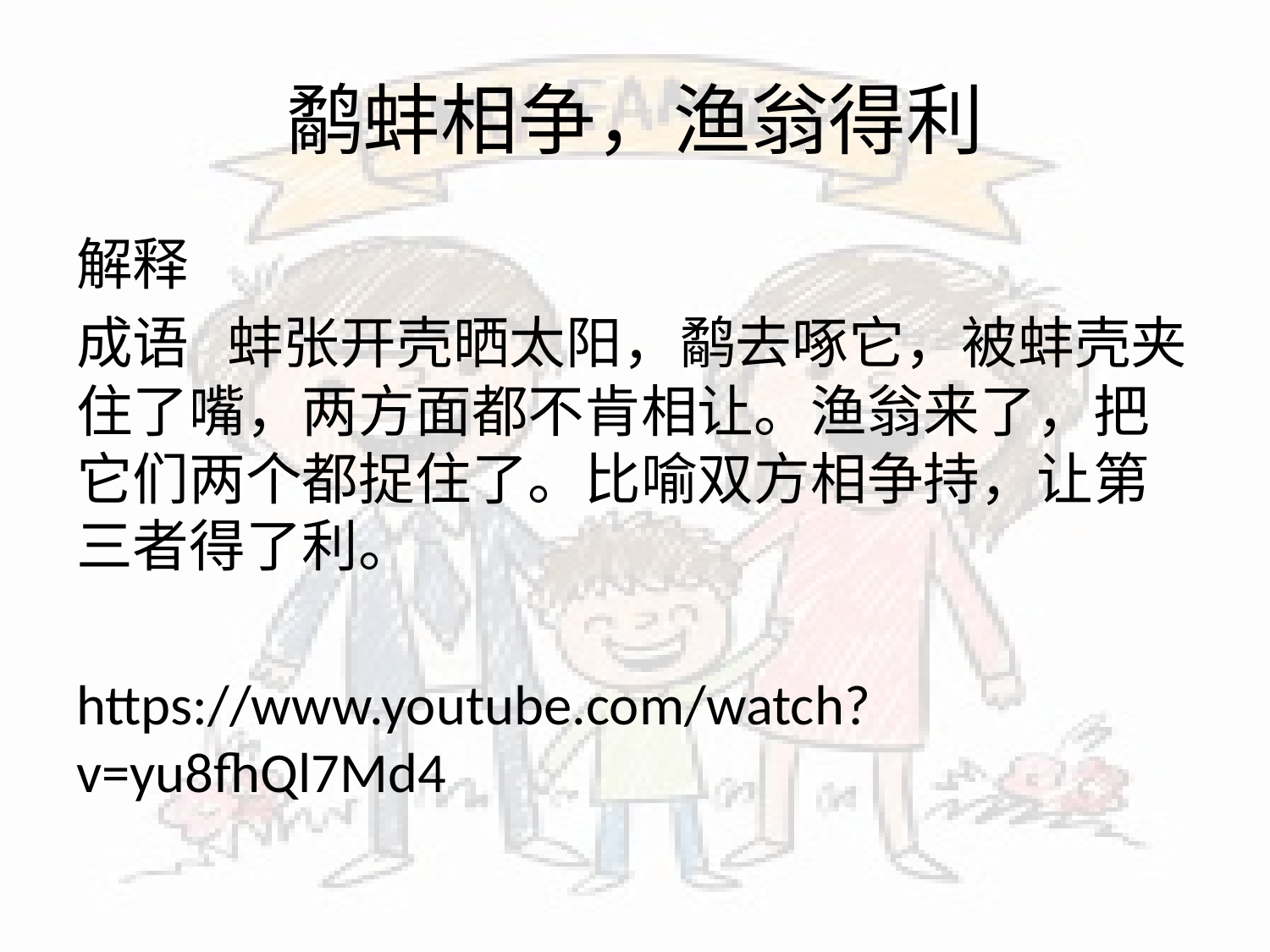

# 鹬蚌相争，渔翁得利
解释
成语   蚌张开壳晒太阳，鹬去啄它，被蚌壳夹住了嘴，两方面都不肯相让。渔翁来了，把它们两个都捉住了。比喻双方相争持，让第三者得了利。

https://www.youtube.com/watch?v=yu8fhQl7Md4